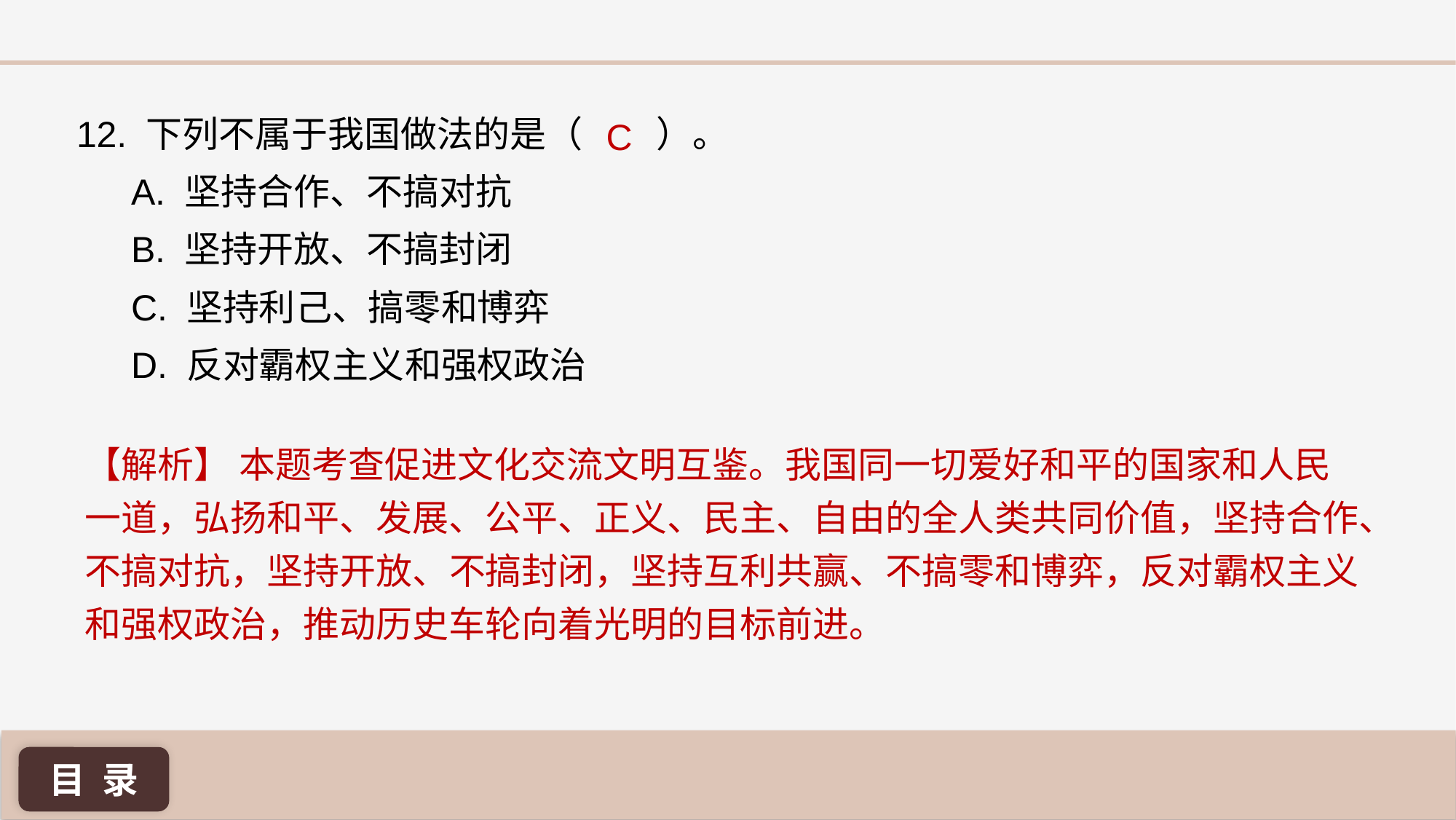

C
12. 下列不属于我国做法的是（         ）。
A. 坚持合作、不搞对抗
B. 坚持开放、不搞封闭
C. 坚持利己、搞零和博弈
D. 反对霸权主义和强权政治
【解析】 本题考查促进文化交流文明互鉴。我国同一切爱好和平的国家和人民一道，弘扬和平、发展、公平、正义、民主、自由的全人类共同价值，坚持合作、不搞对抗，坚持开放、不搞封闭，坚持互利共赢、不搞零和博弈，反对霸权主义和强权政治，推动历史车轮向着光明的目标前进。